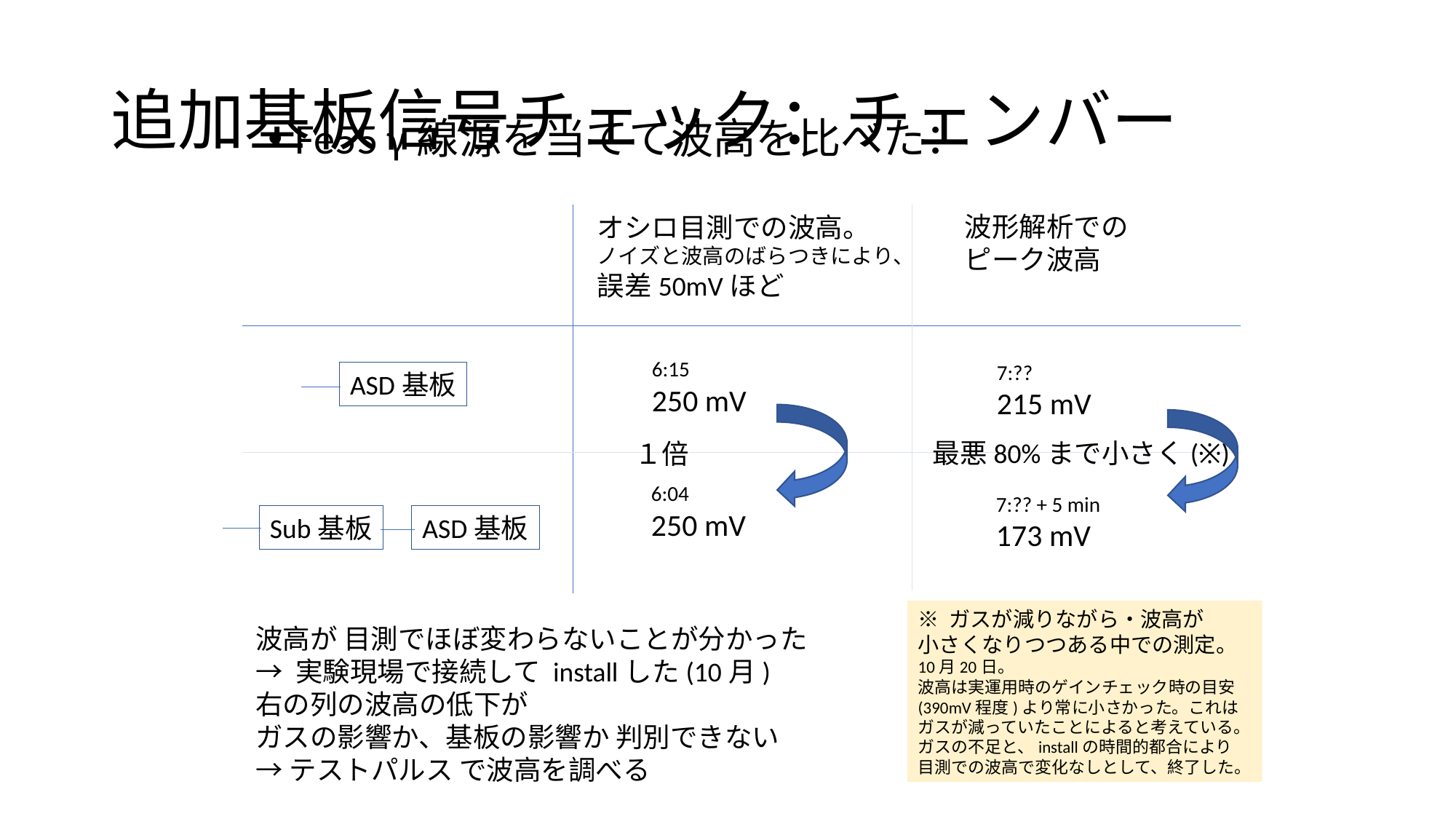

# 追加基板信号チェック：チェンバー
Fe55 γ線源を当てて波高を比べた：

波形解析での
ピーク波高
オシロ目測での波高。
ノイズと波高のばらつきにより、
誤差50mVほど
6:15
250 mV
7:??
215 mV
ASD基板
Sub基板
ASD基板

最悪80%まで小さく(※)
１倍
6:04
250 mV
7:?? + 5 min
173 mV

※ ガスが減りながら・波高が
小さくなりつつある中での測定。
10月20日。
波高は実運用時のゲインチェック時の目安
(390mV程度)より常に小さかった。これは
ガスが減っていたことによると考えている。
ガスの不足と、installの時間的都合により
目測での波高で変化なしとして、終了した。
波高が 目測でほぼ変わらないことが分かった
→ 実験現場で接続して installした(10月)
右の列の波高の低下が
ガスの影響か、基板の影響か 判別できない
→テストパルス で波高を調べる